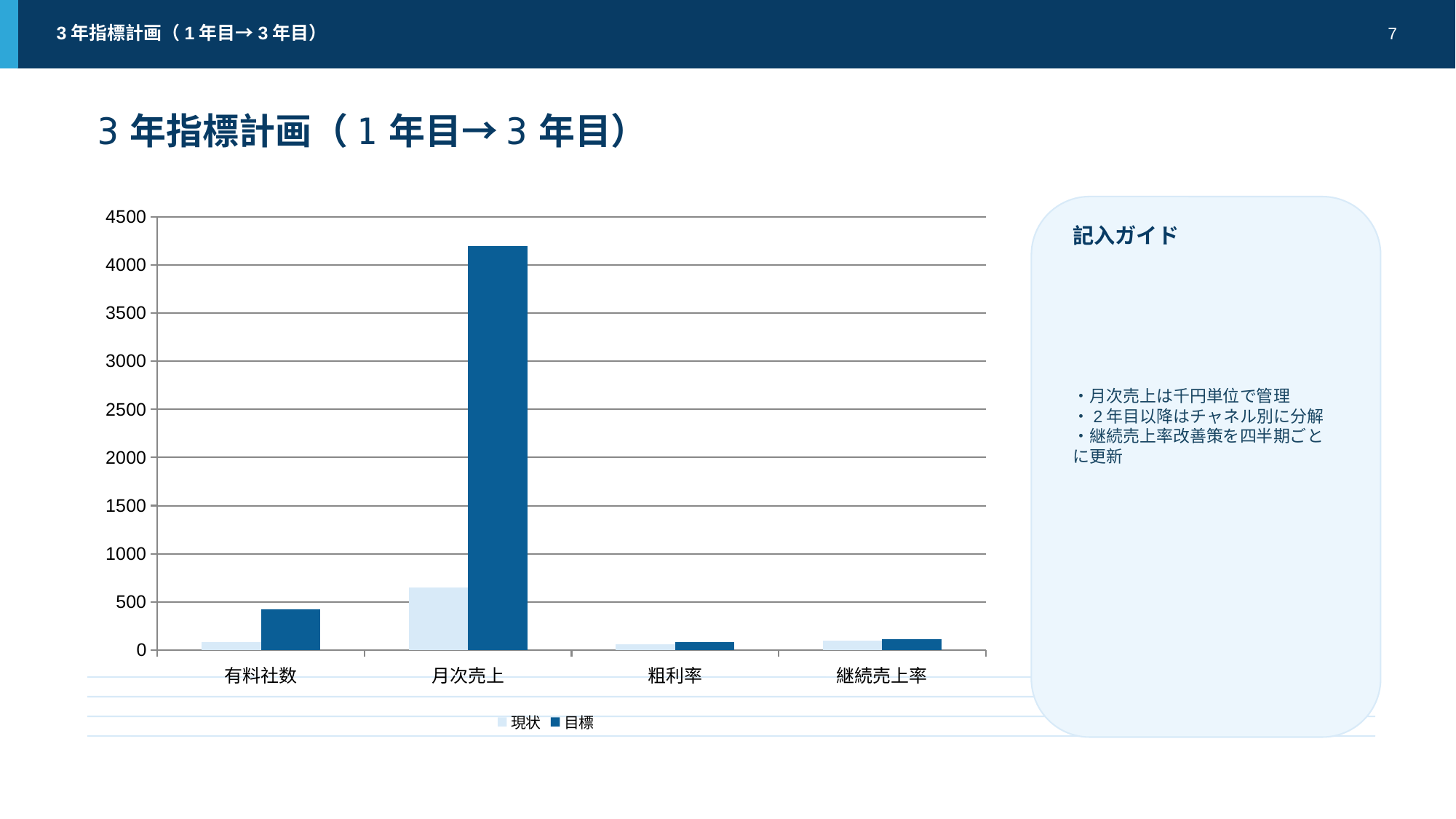

3年指標計画（1年目→3年目）
7
3年指標計画（1年目→3年目）

### Chart

| Category | 現状 | 目標 |
|---|---|---|
| 有料社数 | 80.0 | 420.0 |
| 月次売上 | 650.0 | 4200.0 |
| 粗利率 | 62.0 | 78.0 |
| 継続売上率 | 98.0 | 112.0 |
記入ガイド
・月次売上は千円単位で管理
・2年目以降はチャネル別に分解
・継続売上率改善策を四半期ごとに更新